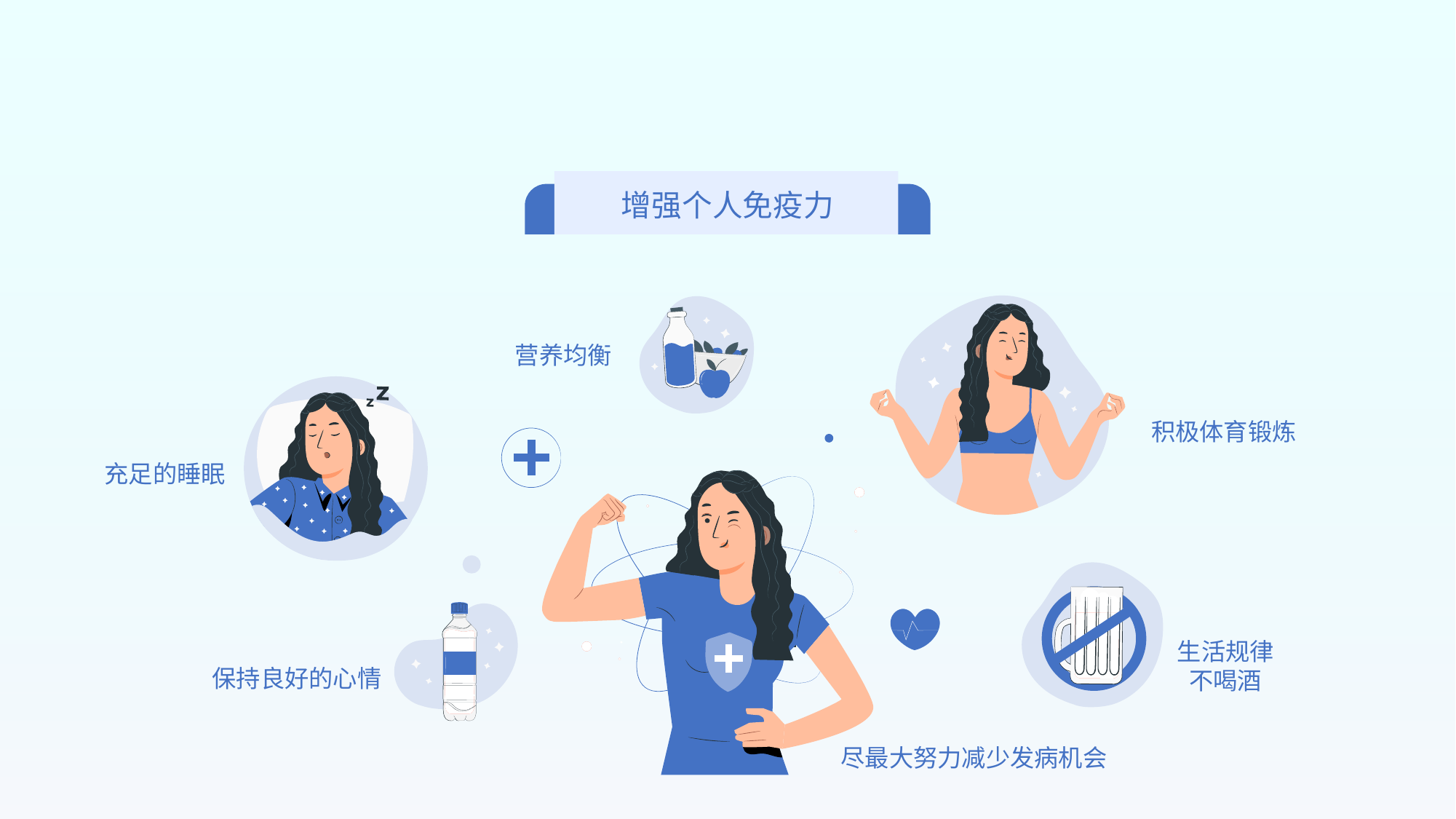

增强个人免疫力

营养均衡

积极体育锻炼

充足的睡眠

生活规律不喝酒
保持良好的心情
尽最大努力减少发病机会